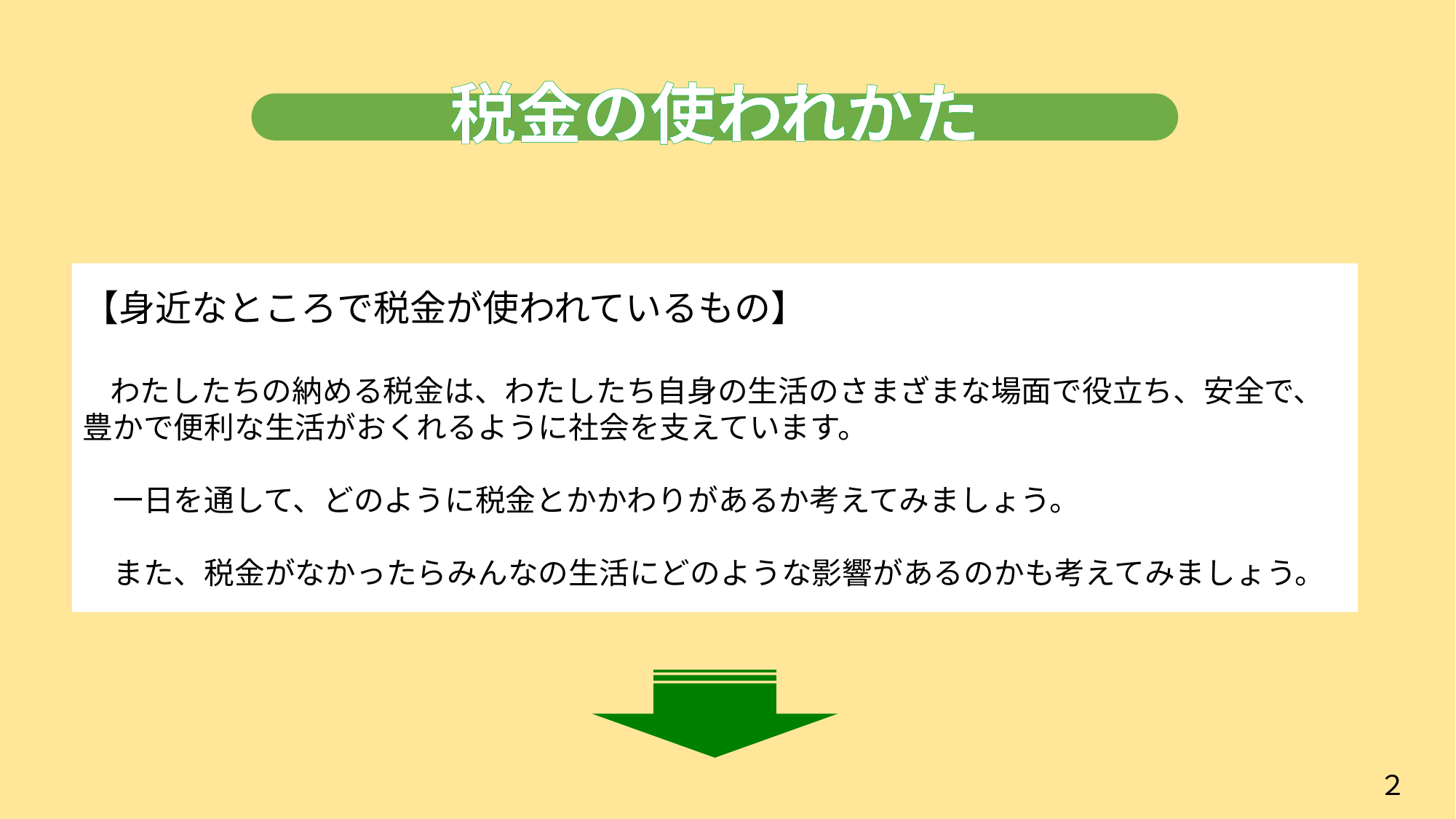

税金の使われかた

【身近なところで税金が使われているもの】

　わたしたちの納める税金は、わたしたち自身の生活のさまざまな場面で役立ち、安全で、豊かで便利な生活がおくれるように社会を支えています。

　一日を通して、どのように税金とかかわりがあるか考えてみましょう。

　また、税金がなかったらみんなの生活にどのような影響があるのかも考えてみましょう。

２